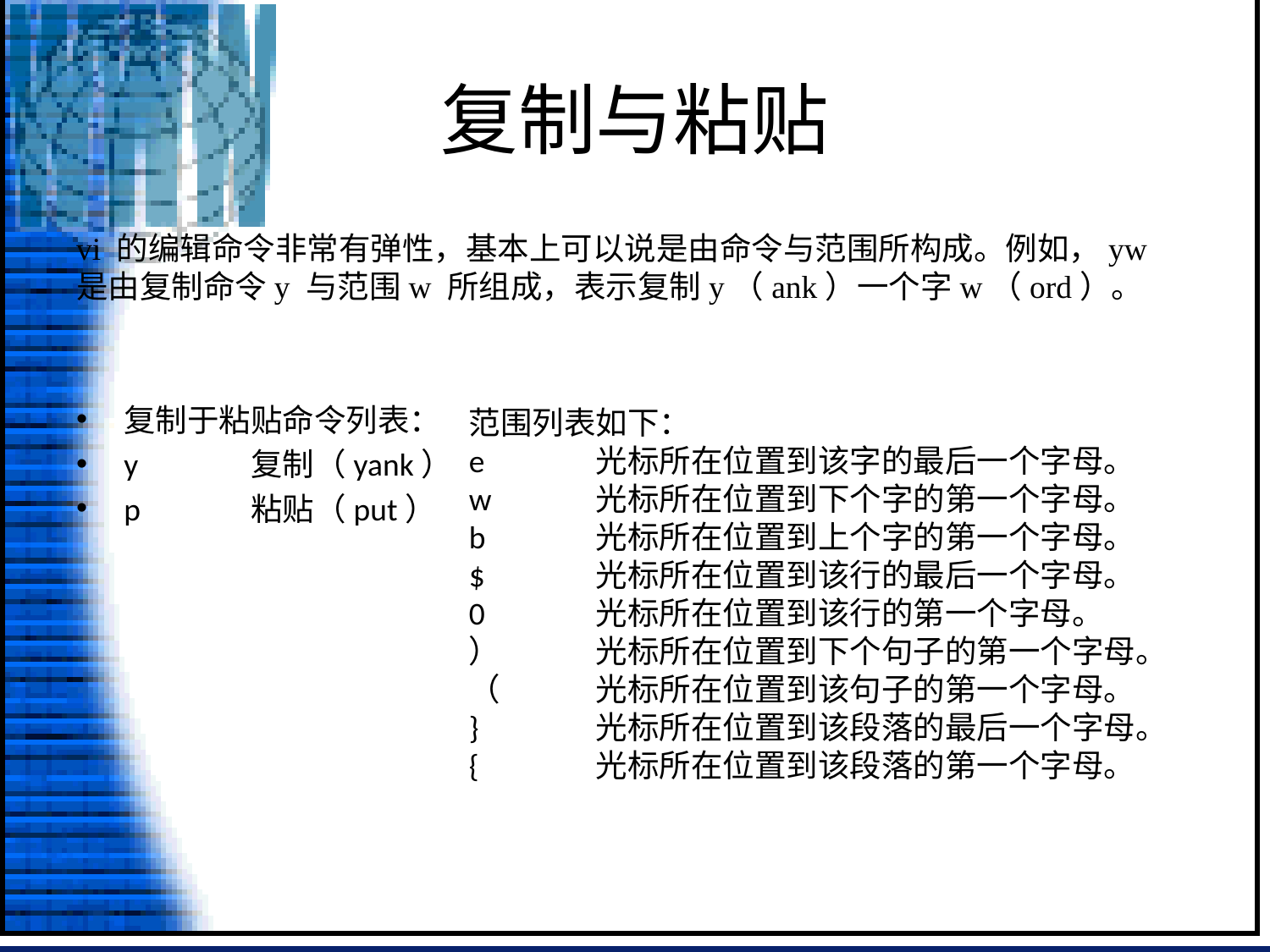

# 复制与粘贴
vi 的编辑命令非常有弹性，基本上可以说是由命令与范围所构成。例如，yw 是由复制命令y 与范围w 所组成，表示复制y（ank）一个字w（ord）。

复制于粘贴命令列表：
y 	复制（yank）
p 	粘贴（put）

范围列表如下：
e 	光标所在位置到该字的最后一个字母。
w 	光标所在位置到下个字的第一个字母。
b 	光标所在位置到上个字的第一个字母。
$ 	光标所在位置到该行的最后一个字母。
0 	光标所在位置到该行的第一个字母。
）	光标所在位置到下个句子的第一个字母。
（	光标所在位置到该句子的第一个字母。
}	光标所在位置到该段落的最后一个字母。
{	光标所在位置到该段落的第一个字母。